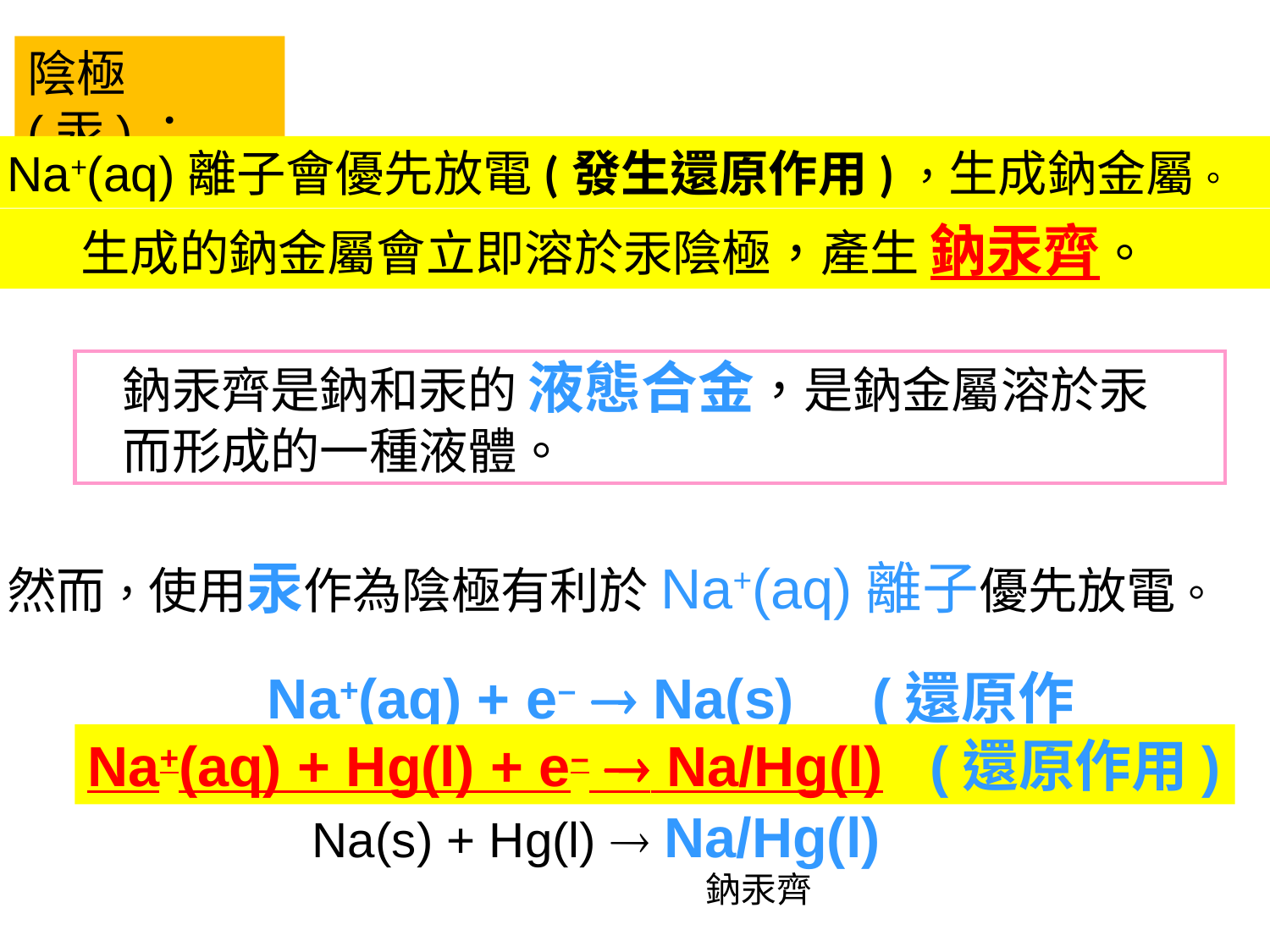

陰極 (汞)：
Na+(aq)離子會優先放電(發生還原作用)，生成鈉金屬。
生成的鈉金屬會立即溶於汞陰極，產生 鈉汞齊。
鈉汞齊是鈉和汞的 液態合金，是鈉金屬溶於汞而形成的一種液體。

然而，使用汞作為陰極有利於Na+(aq)離子優先放電。
Na+(aq) + e– → Na(s)     (還原作用)
+1                                0
Na+(aq) + Hg(l) + e– → Na/Hg(l)   (還原作用)
Na(s) + Hg(l) → Na/Hg(l)
鈉汞齊